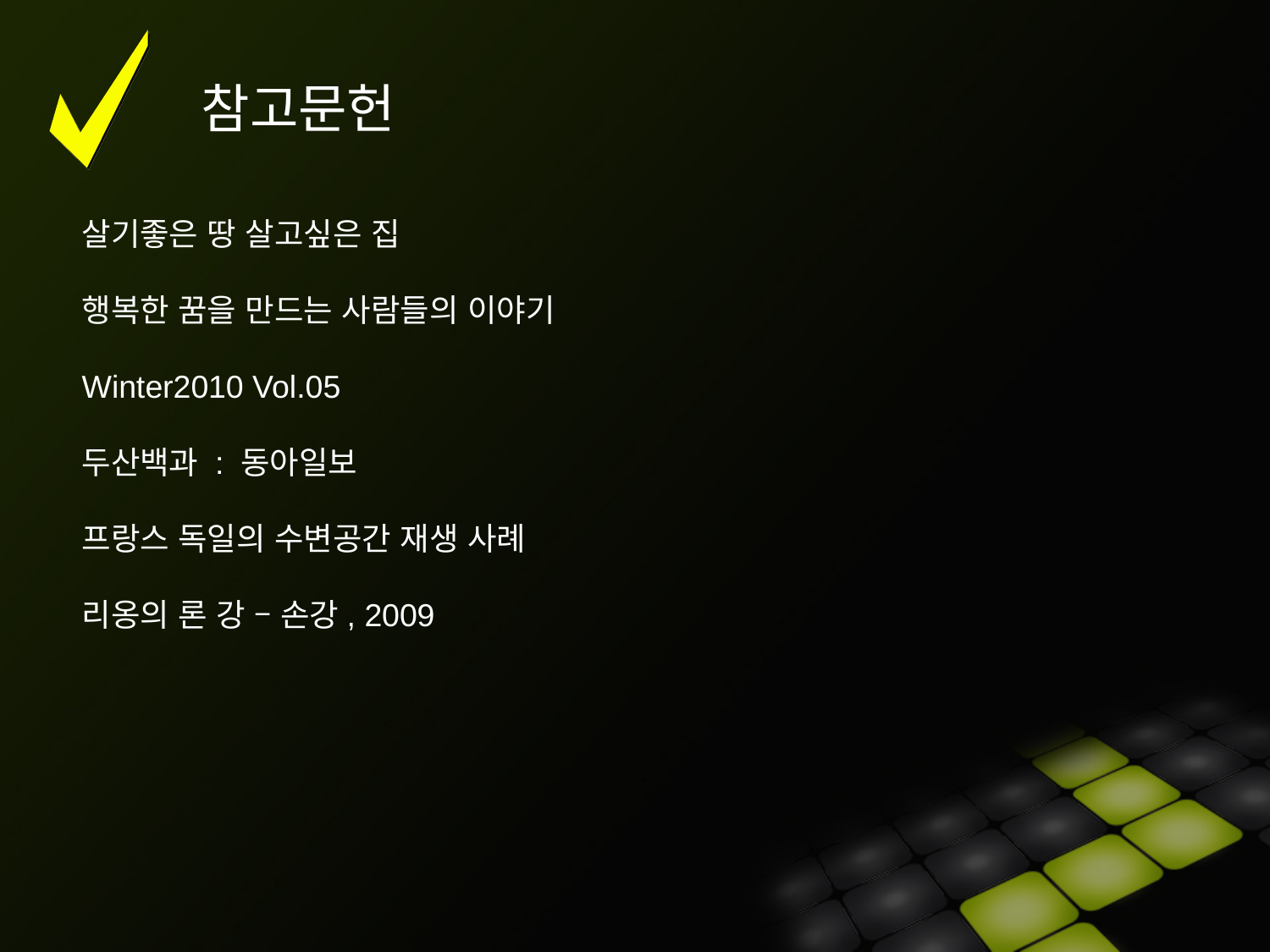

참고문헌
살기좋은 땅 살고싶은 집

행복한 꿈을 만드는 사람들의 이야기

Winter2010 Vol.05

두산백과 : 동아일보

프랑스 독일의 수변공간 재생 사례

리옹의 론 강 – 손강, 2009